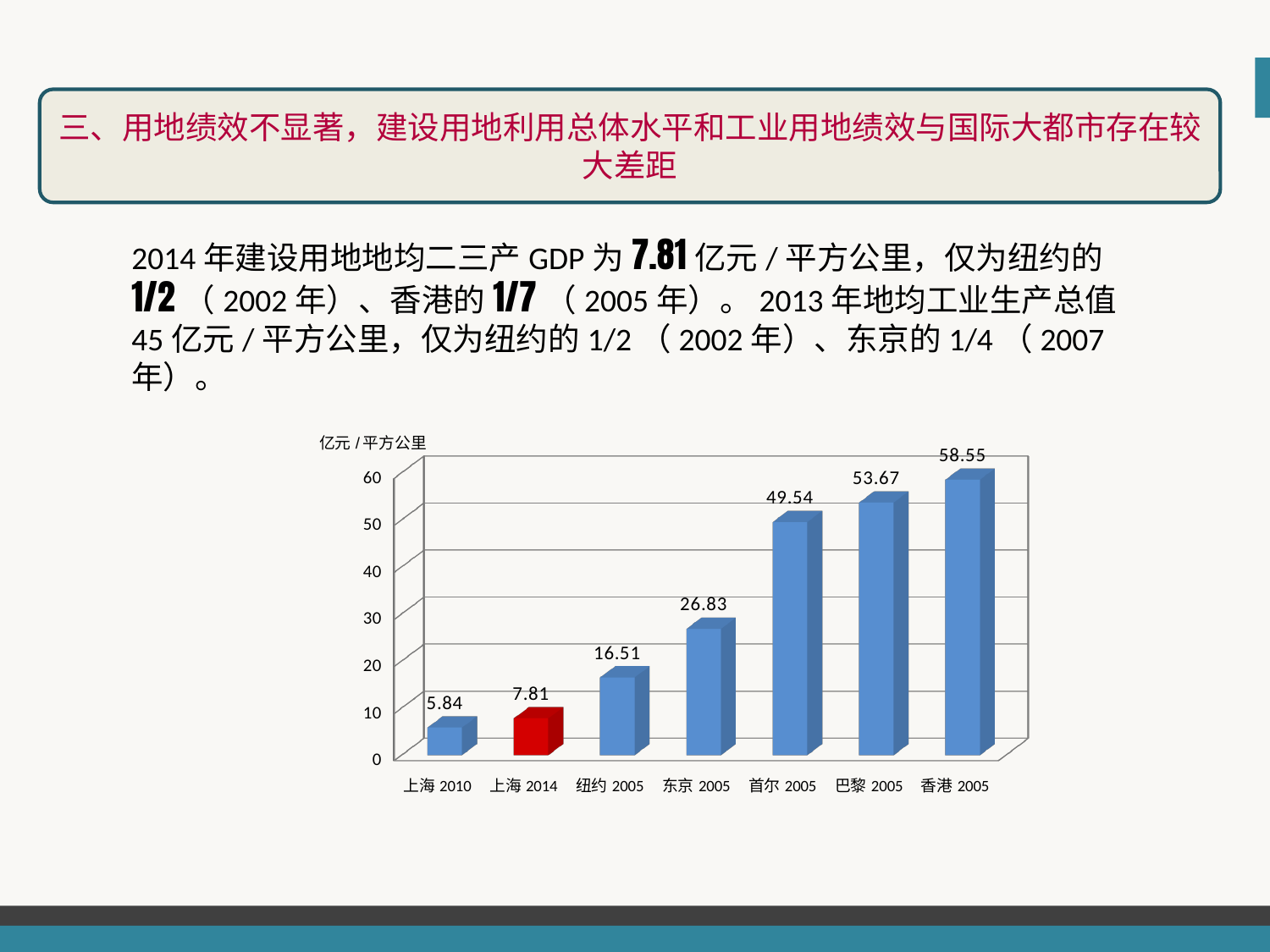

三、用地绩效不显著，建设用地利用总体水平和工业用地绩效与国际大都市存在较大差距
2014年建设用地地均二三产GDP为7.81亿元/平方公里，仅为纽约的1/2（2002年）、香港的1/7（2005年）。2013年地均工业生产总值45亿元/平方公里，仅为纽约的1/2（2002年）、东京的1/4（2007年）。

[unsupported chart]